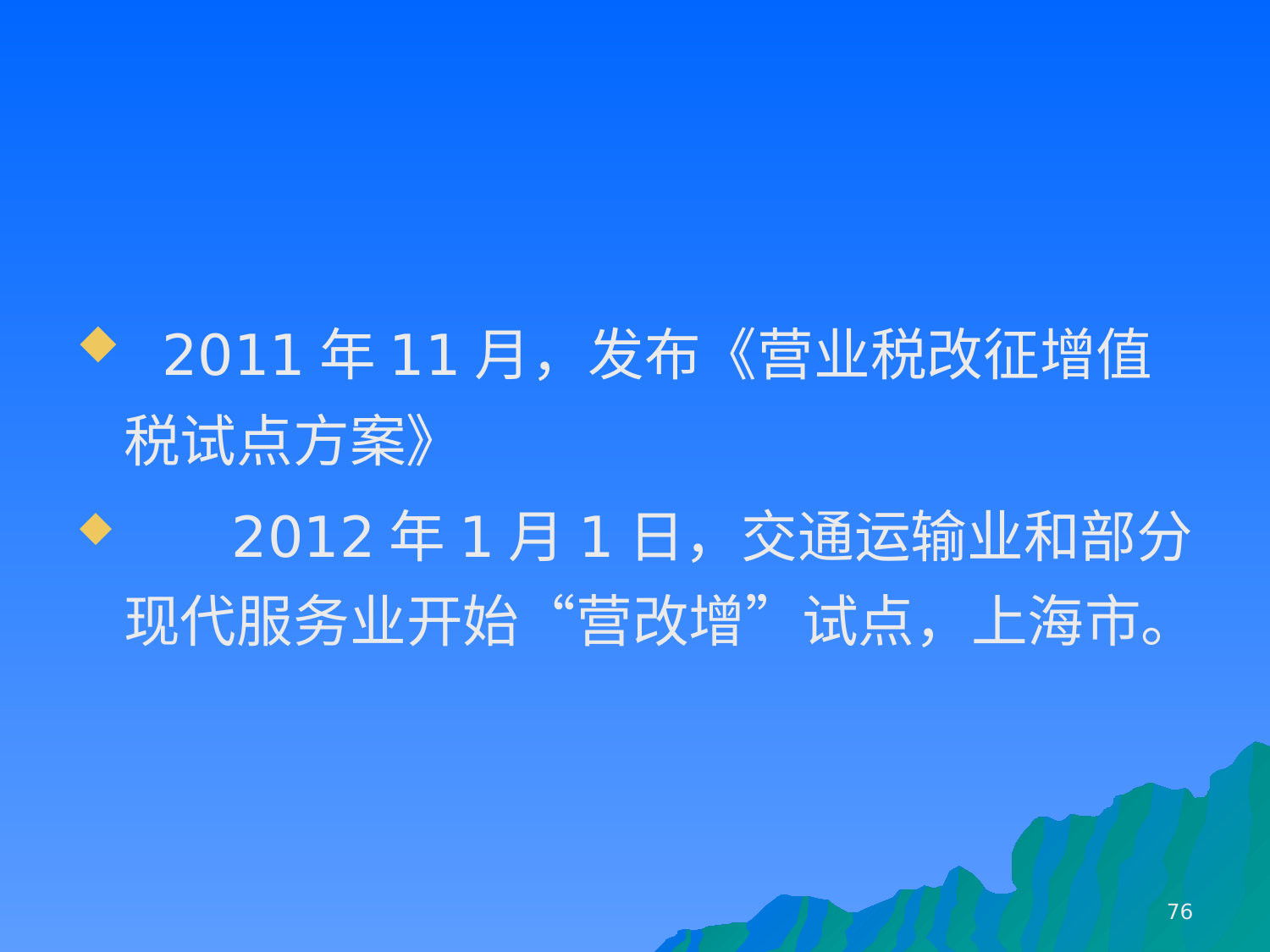

#

  2011年11月，发布《营业税改征增值税试点方案》
      2012年1月1日，交通运输业和部分现代服务业开始“营改增”试点，上海市。
76